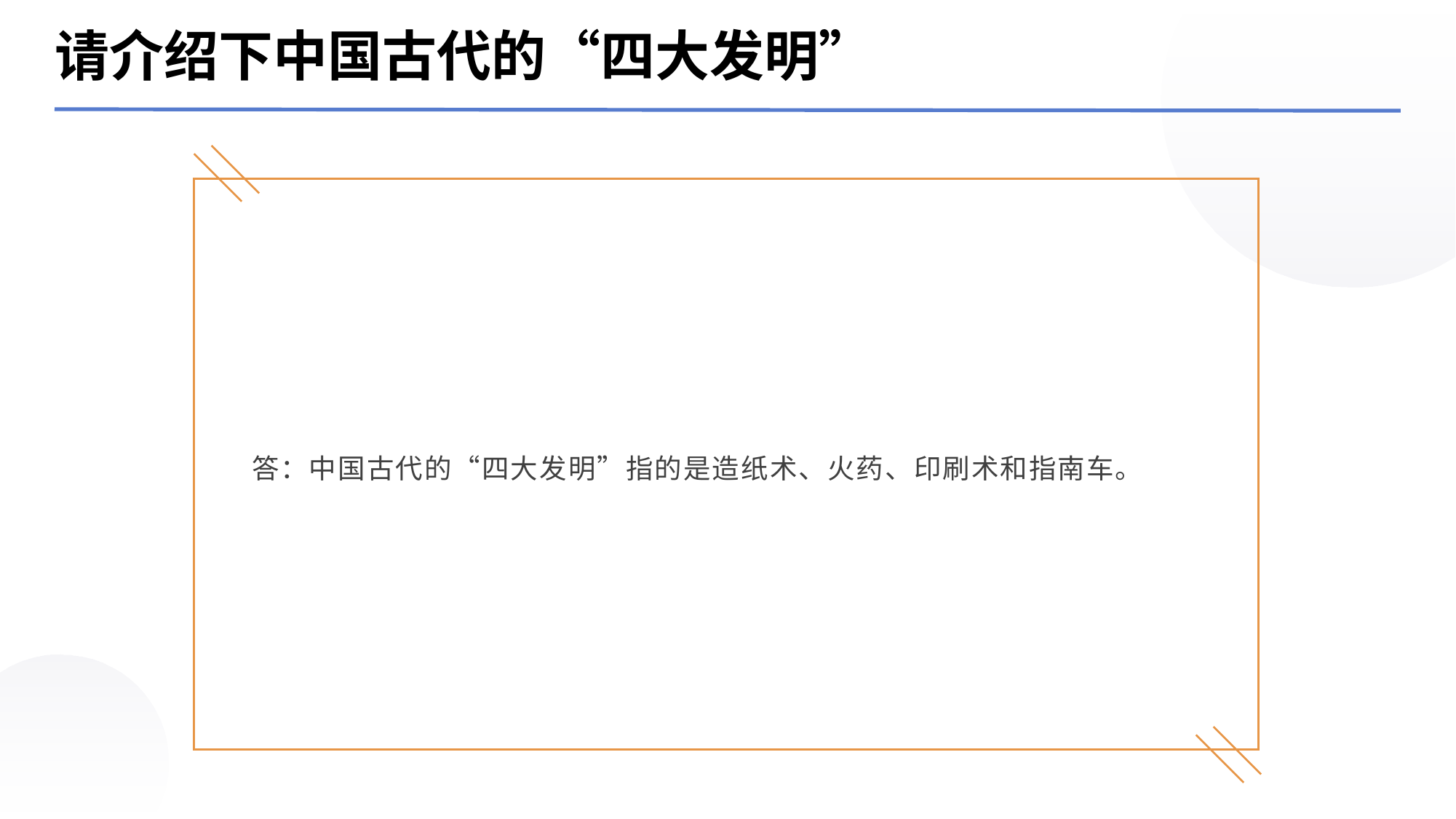

请介绍下中国古代的“四大发明”

答：中国古代的“四大发明”指的是造纸术、火药、印刷术和指南车。